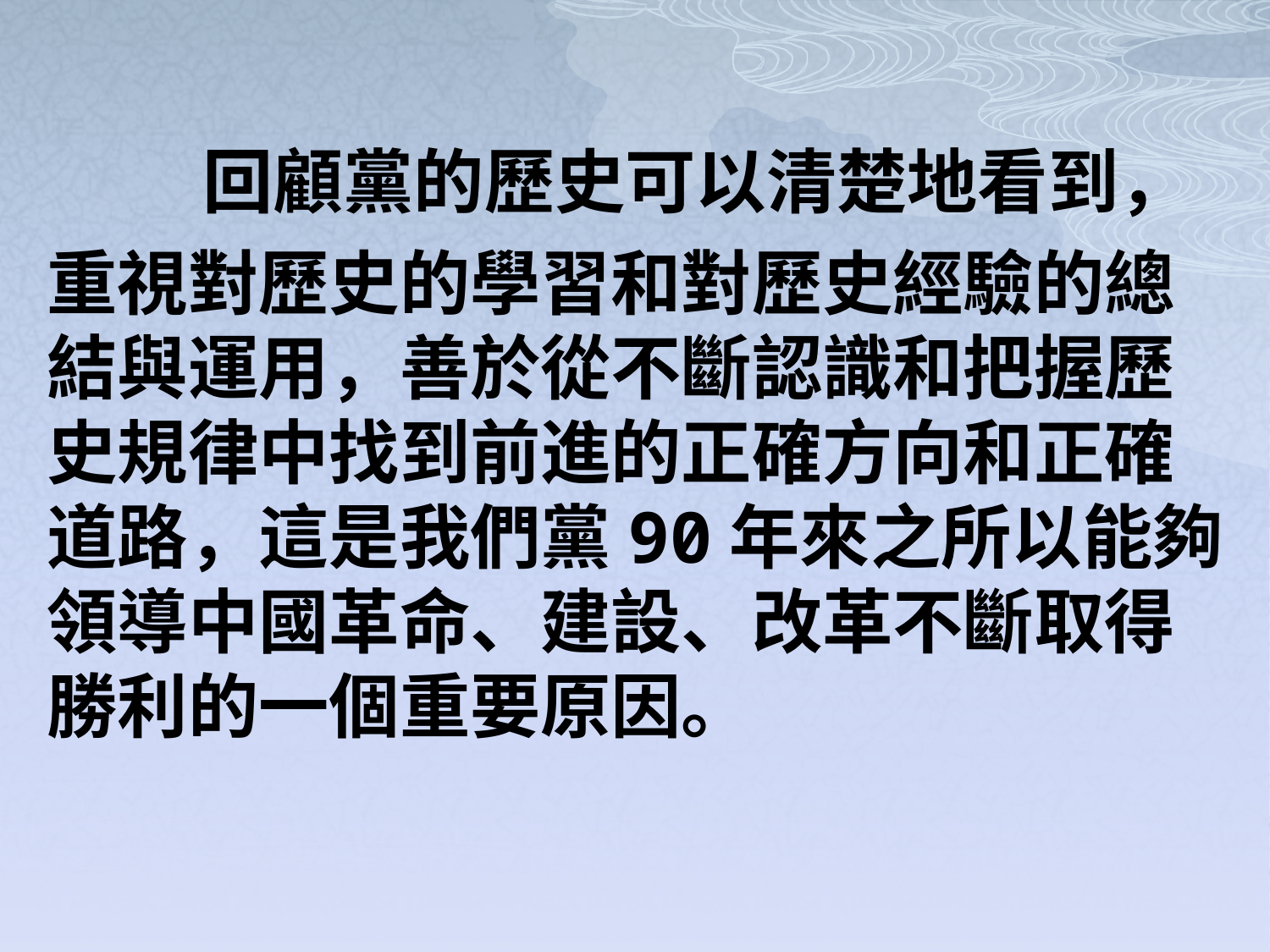

回顧黨的歷史可以清楚地看到，重視對歷史的學習和對歷史經驗的總結與運用，善於從不斷認識和把握歷史規律中找到前進的正確方向和正確道路，這是我們黨90年來之所以能夠領導中國革命、建設、改革不斷取得勝利的一個重要原因。